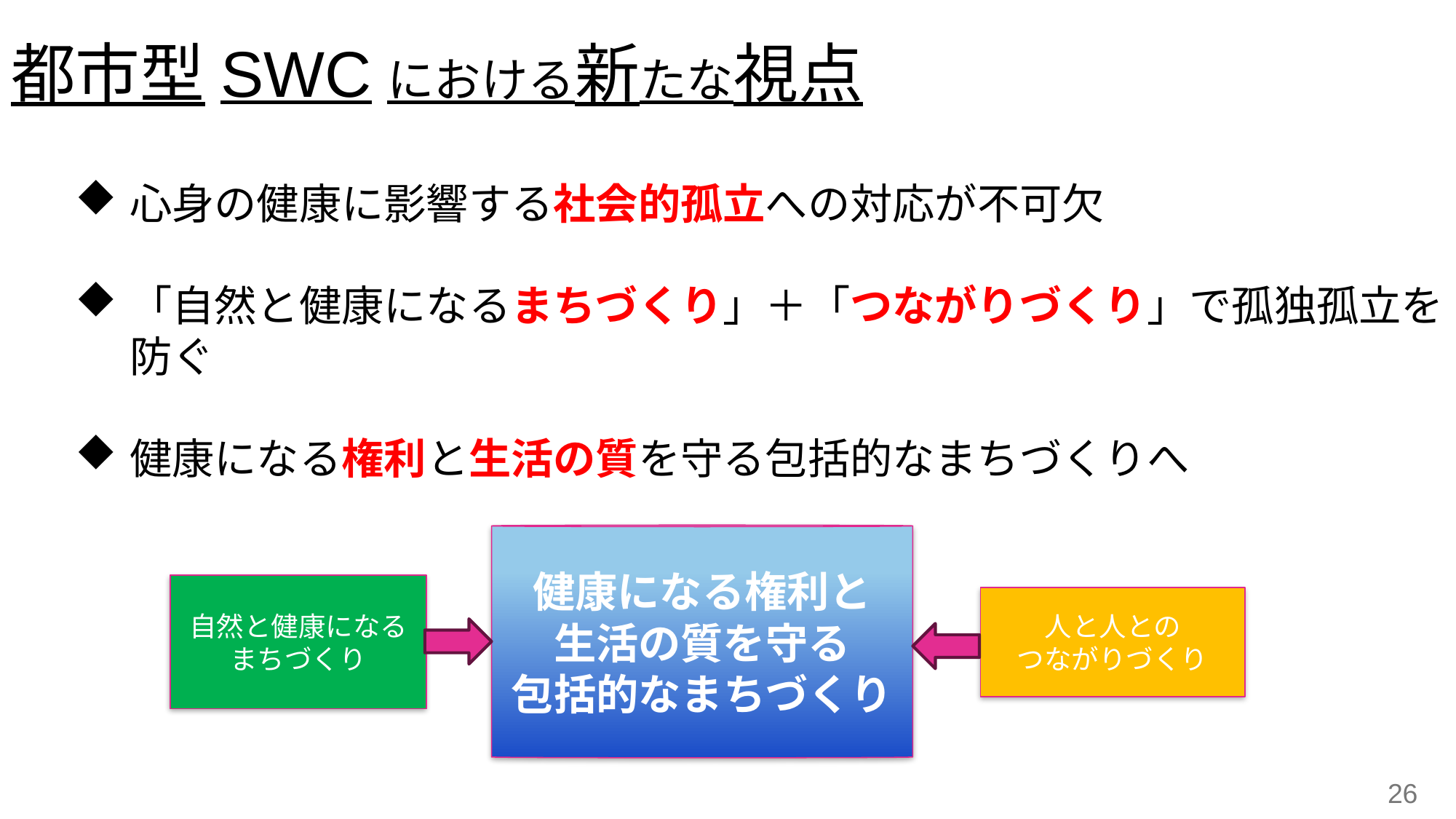

# 都市型SWCにおける新たな視点
心身の健康に影響する社会的孤立への対応が不可欠

「自然と健康になるまちづくり」＋「つながりづくり」で孤独孤立を防ぐ

健康になる権利と生活の質を守る包括的なまちづくりへ
健康になる権利と
生活の質を守る
包括的なまちづくり
自然と健康になるまちづくり
人と人との
つながりづくり

26